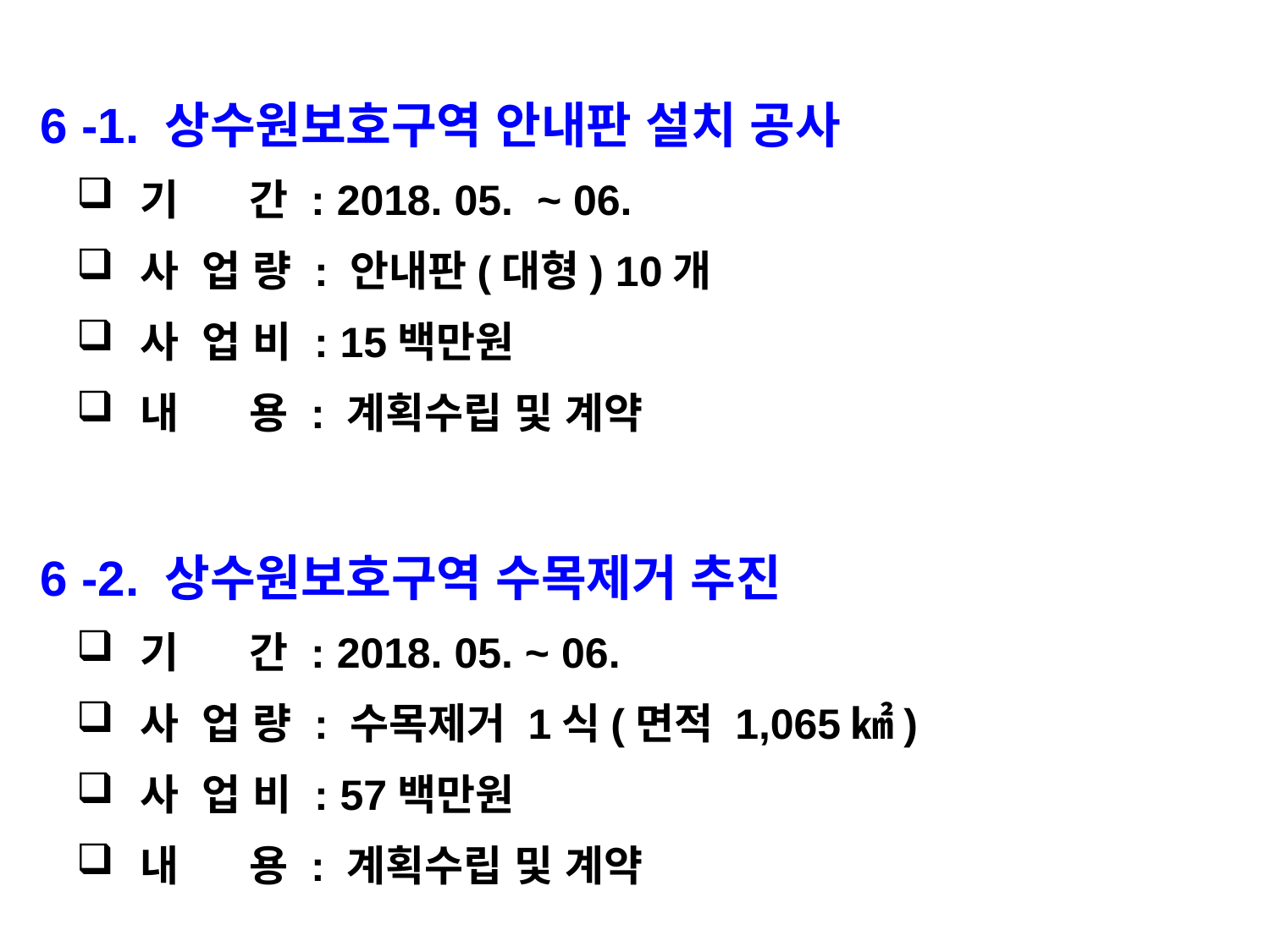

6 -1. 상수원보호구역 안내판 설치 공사
기      간 : 2018. 05.  ~ 06.
사  업 량 : 안내판(대형) 10개
사  업 비 : 15백만원
내      용 : 계획수립 및 계약

  6 -2. 상수원보호구역 수목제거 추진
기      간 : 2018. 05. ~ 06.
사  업 량 : 수목제거 1식(면적 1,065㎢)
사  업 비 : 57백만원
내      용 : 계획수립 및 계약